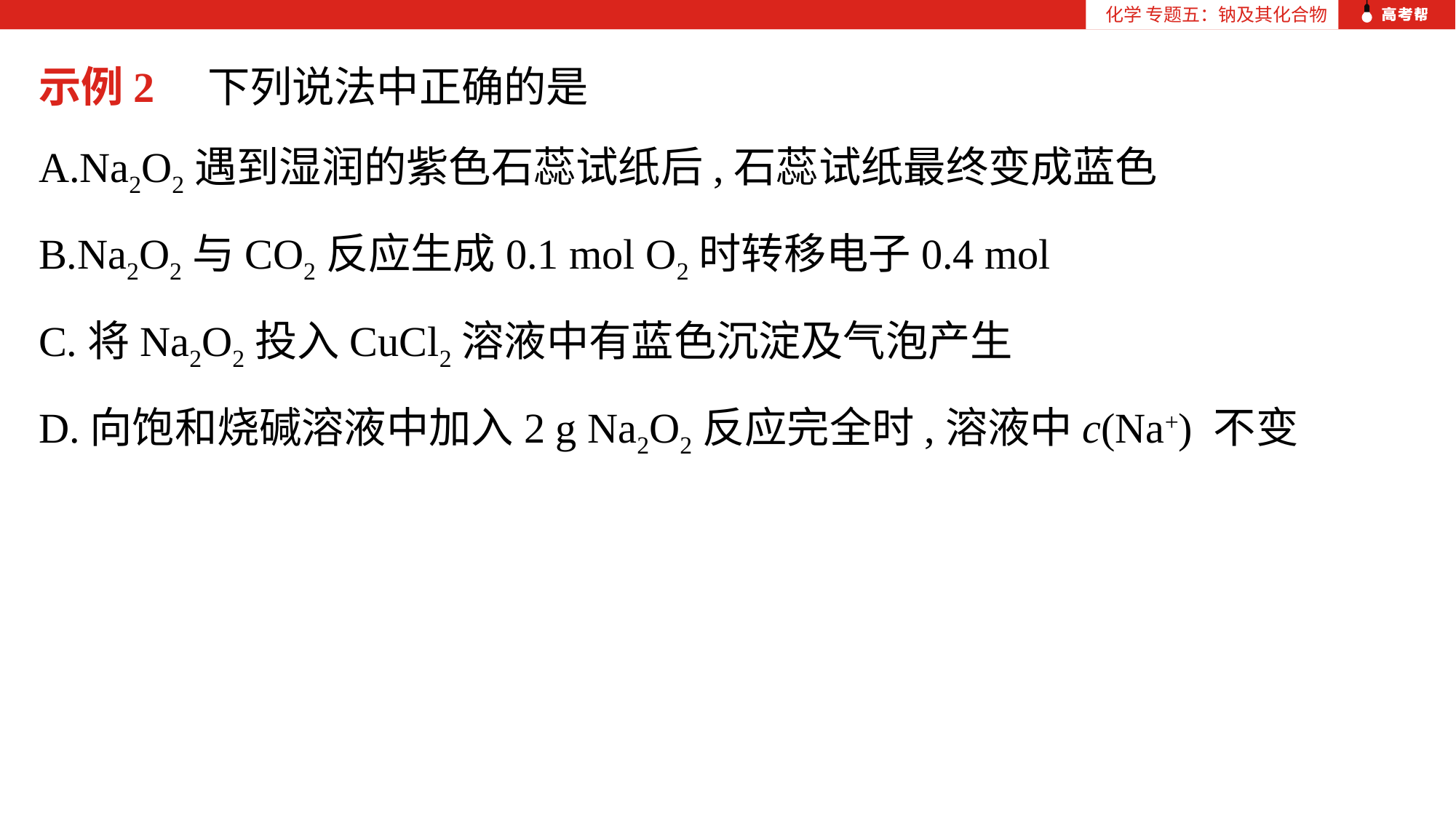

化学 专题五：钠及其化合物

示例2　下列说法中正确的是
A.Na2O2遇到湿润的紫色石蕊试纸后,石蕊试纸最终变成蓝色
B.Na2O2与CO2反应生成0.1 mol O2时转移电子0.4 mol
C.将Na2O2投入CuCl2溶液中有蓝色沉淀及气泡产生
D.向饱和烧碱溶液中加入2 g Na2O2反应完全时,溶液中c(Na+) 不变